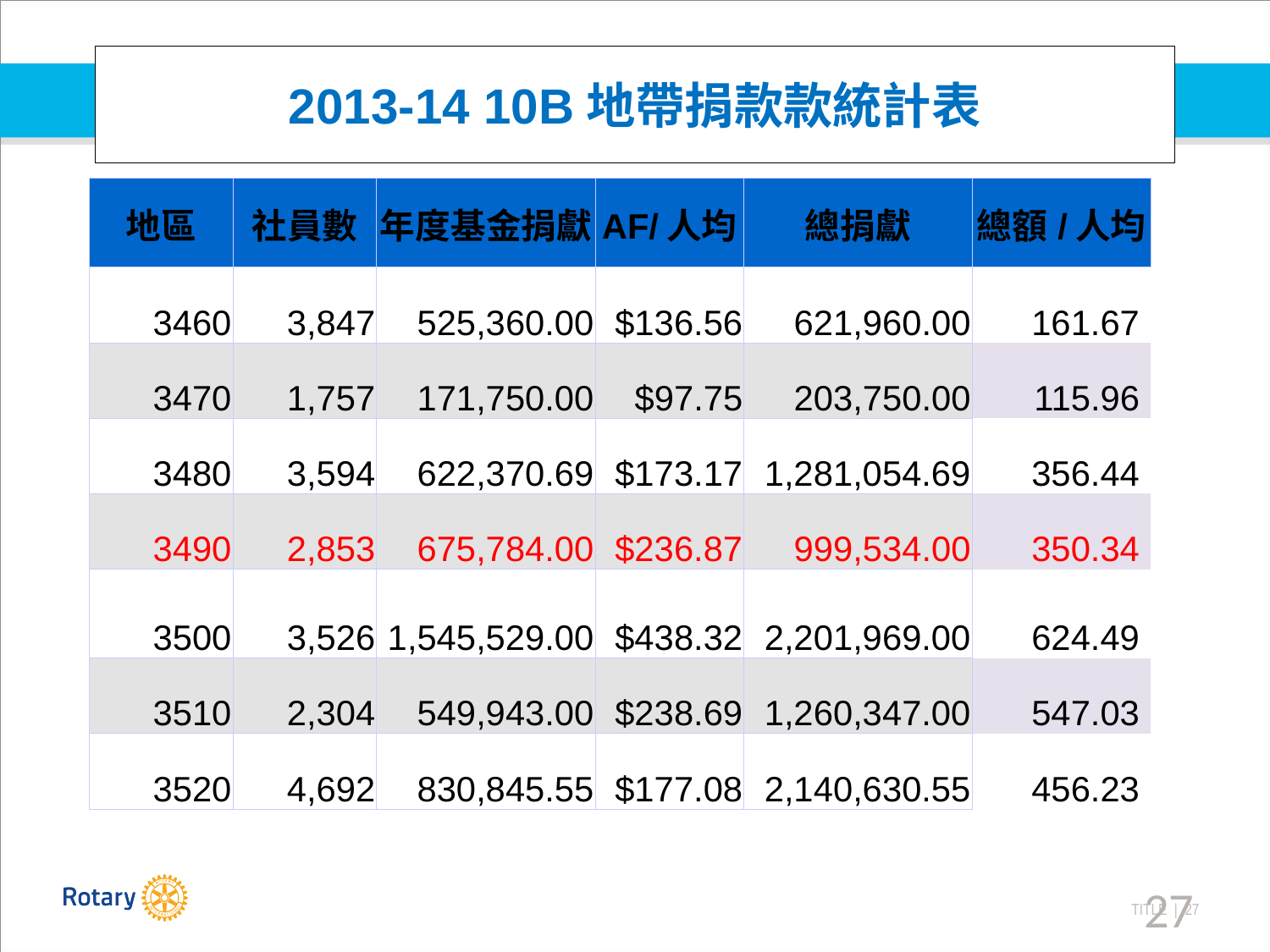

2013-14 10B地帶捐款款統計表
| 地區 | 社員數 | 年度基金捐獻 | AF/人均 | 總捐獻 | 總額/人均 |
| --- | --- | --- | --- | --- | --- |
| 3460 | 3,847 | 525,360.00 | $136.56 | 621,960.00 | 161.67 |
| 3470 | 1,757 | 171,750.00 | $97.75 | 203,750.00 | 115.96 |
| 3480 | 3,594 | 622,370.69 | $173.17 | 1,281,054.69 | 356.44 |
| 3490 | 2,853 | 675,784.00 | $236.87 | 999,534.00 | 350.34 |
| 3500 | 3,526 | 1,545,529.00 | $438.32 | 2,201,969.00 | 624.49 |
| 3510 | 2,304 | 549,943.00 | $238.69 | 1,260,347.00 | 547.03 |
| 3520 | 4,692 | 830,845.55 | $177.08 | 2,140,630.55 | 456.23 |
27